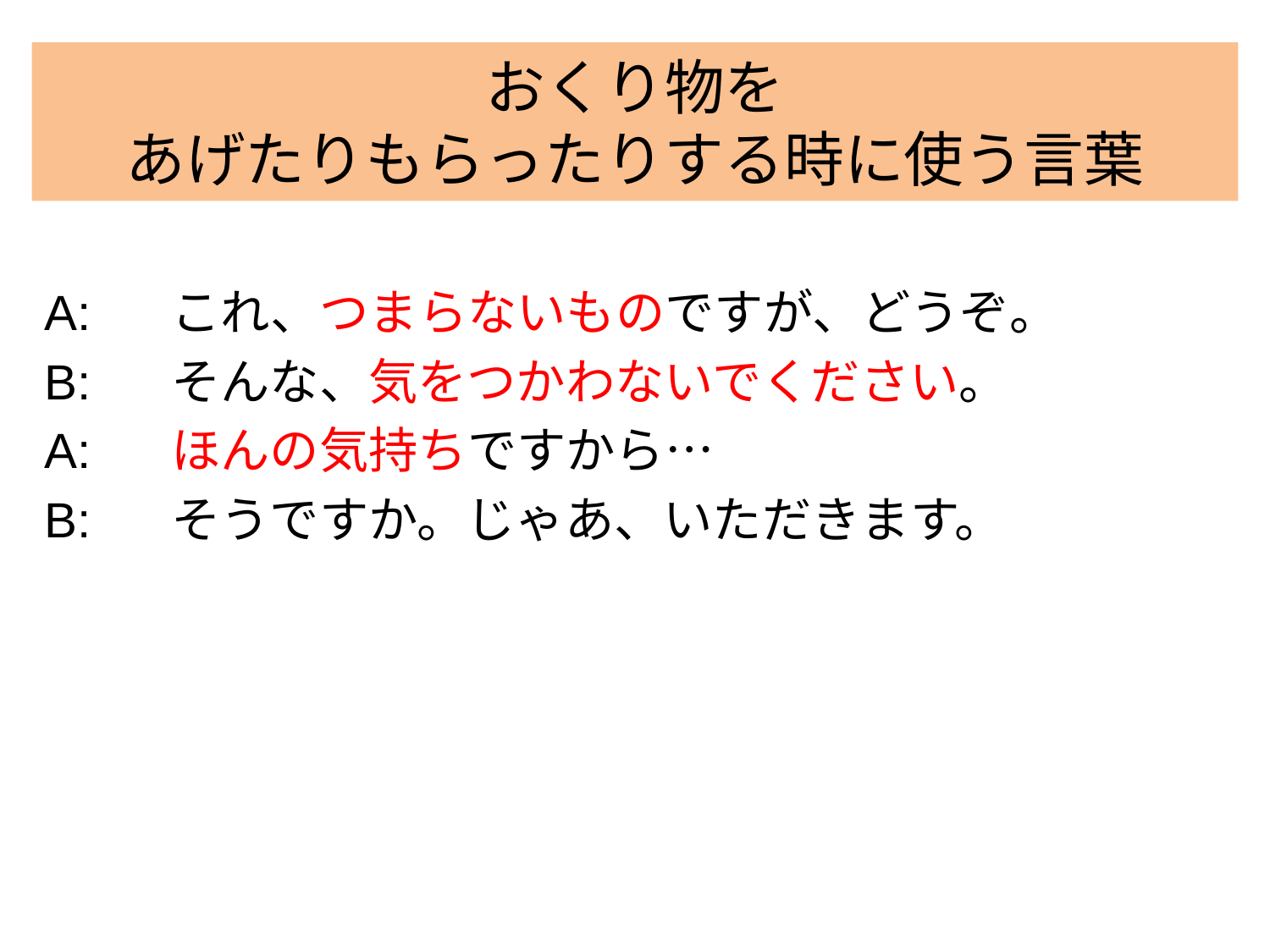

# おくり物を あげたりもらったりする時に使う言葉
A:    	これ、つまらないものですが、どうぞ。
B: 	そんな、気をつかわないでください。
A: 	ほんの気持ちですから…
B: 	そうですか。じゃあ、いただきます。